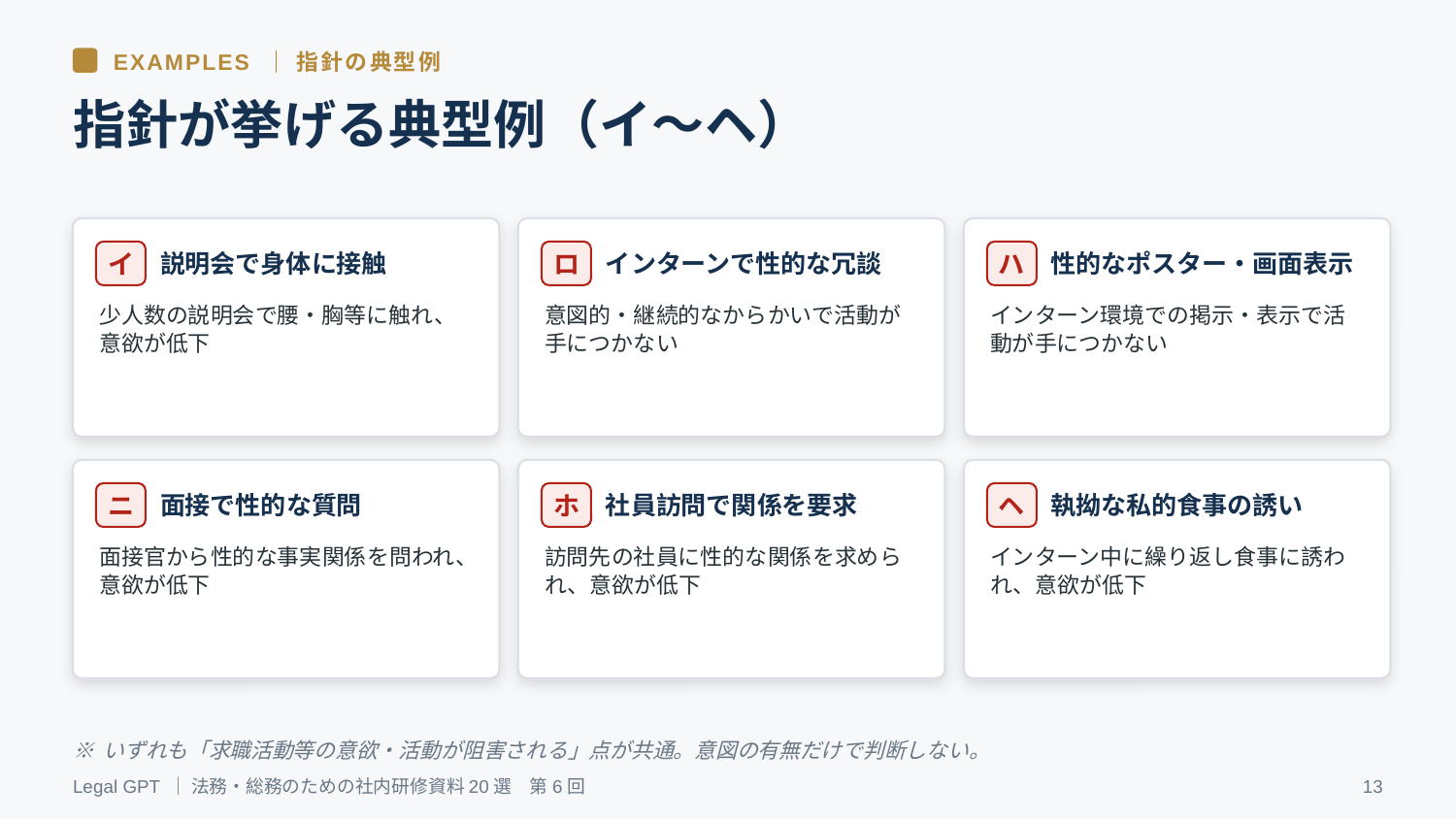

EXAMPLES ｜ 指針の典型例

指針が挙げる典型例（イ〜ヘ）

説明会で身体に接触
インターンで性的な冗談
性的なポスター・画面表示

イ

ロ

ハ
少人数の説明会で腰・胸等に触れ、意欲が低下
意図的・継続的なからかいで活動が手につかない
インターン環境での掲示・表示で活動が手につかない

面接で性的な質問
社員訪問で関係を要求
執拗な私的食事の誘い

ニ

ホ

ヘ
面接官から性的な事実関係を問われ、意欲が低下
訪問先の社員に性的な関係を求められ、意欲が低下
インターン中に繰り返し食事に誘われ、意欲が低下
※ いずれも「求職活動等の意欲・活動が阻害される」点が共通。意図の有無だけで判断しない。
Legal GPT ｜ 法務・総務のための社内研修資料20選　第6回
13